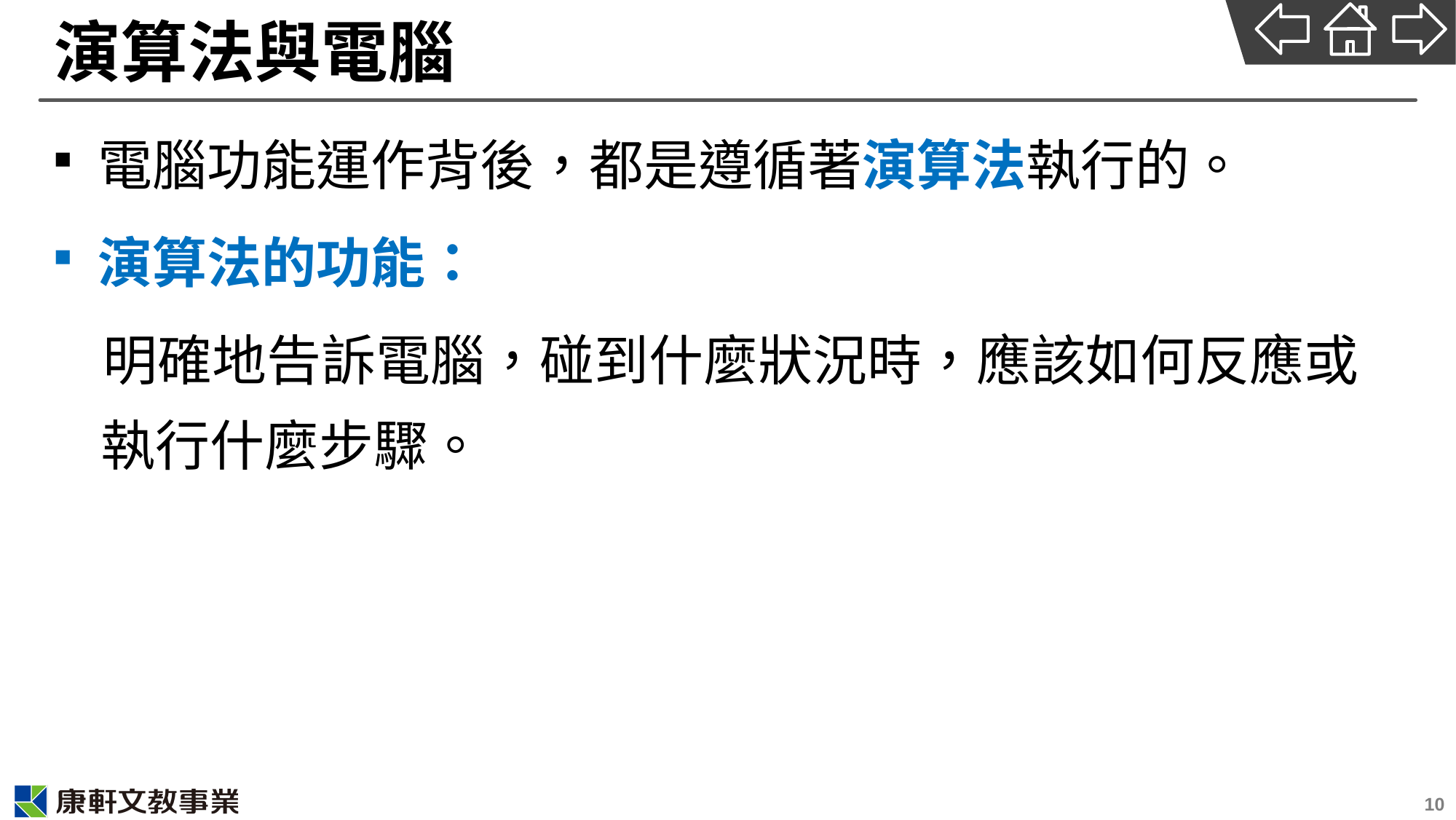

# 演算法與電腦
電腦功能運作背後，都是遵循著演算法執行的。
演算法的功能：
明確地告訴電腦，碰到什麼狀況時，應該如何反應或執行什麼步驟。
10